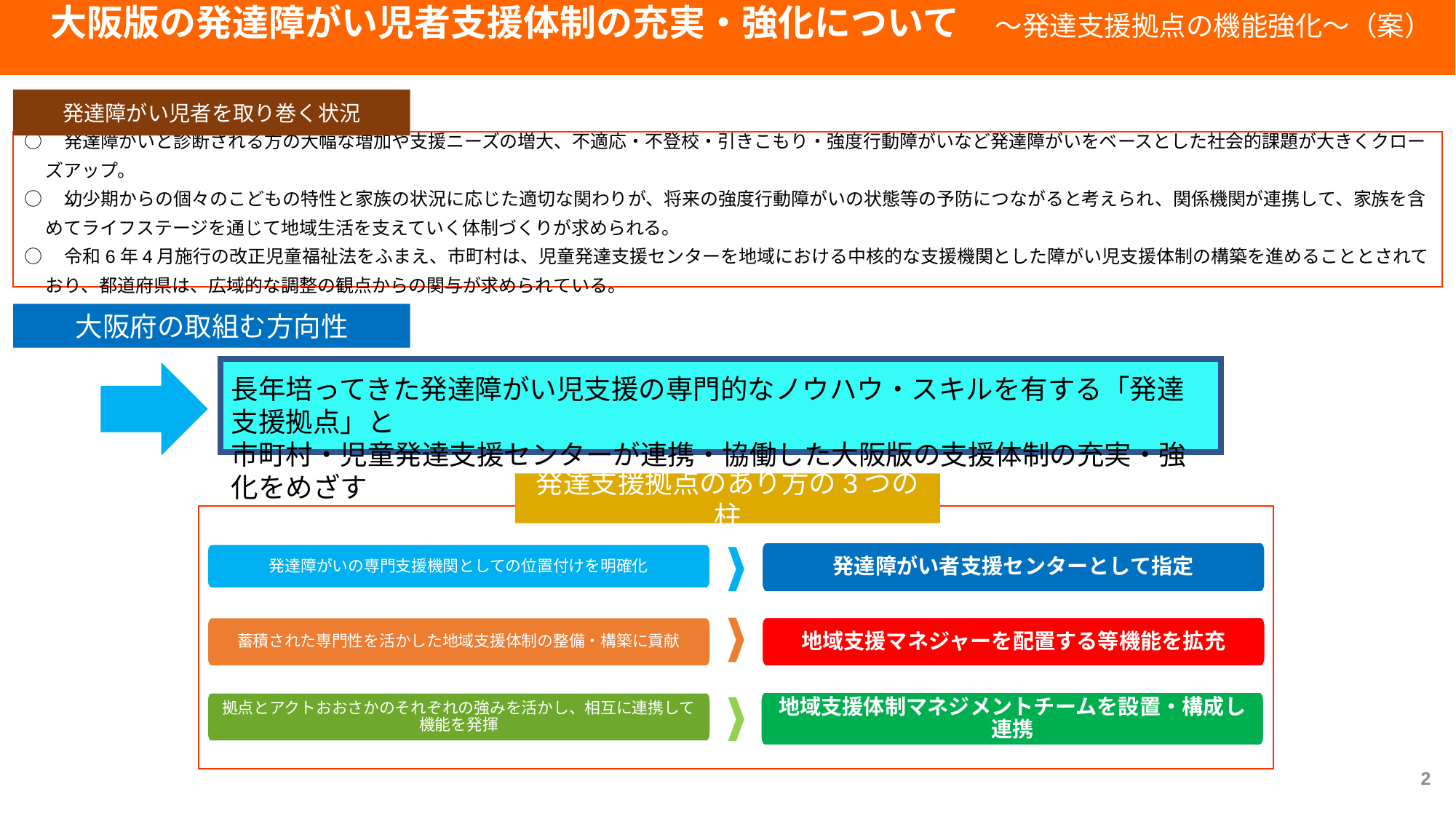

大阪版の発達障がい児者支援体制の充実・強化について　～発達支援拠点の機能強化～（案）
発達障がい児者を取り巻く状況
○　発達障がいと診断される方の大幅な増加や支援ニーズの増大、不適応・不登校・引きこもり・強度行動障がいなど発達障がいをベースとした社会的課題が大きくクローズアップ。
○　幼少期からの個々のこどもの特性と家族の状況に応じた適切な関わりが、将来の強度行動障がいの状態等の予防につながると考えられ、関係機関が連携して、家族を含めてライフステージを通じて地域生活を支えていく体制づくりが求められる。
○　令和6年4月施行の改正児童福祉法をふまえ、市町村は、児童発達支援センターを地域における中核的な支援機関とした障がい児支援体制の構築を進めることとされており、都道府県は、広域的な調整の観点からの関与が求められている。
大阪府の取組む方向性
長年培ってきた発達障がい児支援の専門的なノウハウ・スキルを有する「発達支援拠点」と
市町村・児童発達支援センターが連携・協働した大阪版の支援体制の充実・強化をめざす

令和２年３月部会提言
発達支援拠点のあり方の3つの柱

発達障がい者支援センターとして指定
発達障がいの専門支援機関としての位置付けを明確化

地域支援マネジャーを配置する等機能を拡充
蓄積された専門性を活かした地域支援体制の整備・構築に貢献

地域支援体制マネジメントチームを設置・構成し連携
拠点とアクトおおさかのそれぞれの強みを活かし、相互に連携して機能を発揮

2